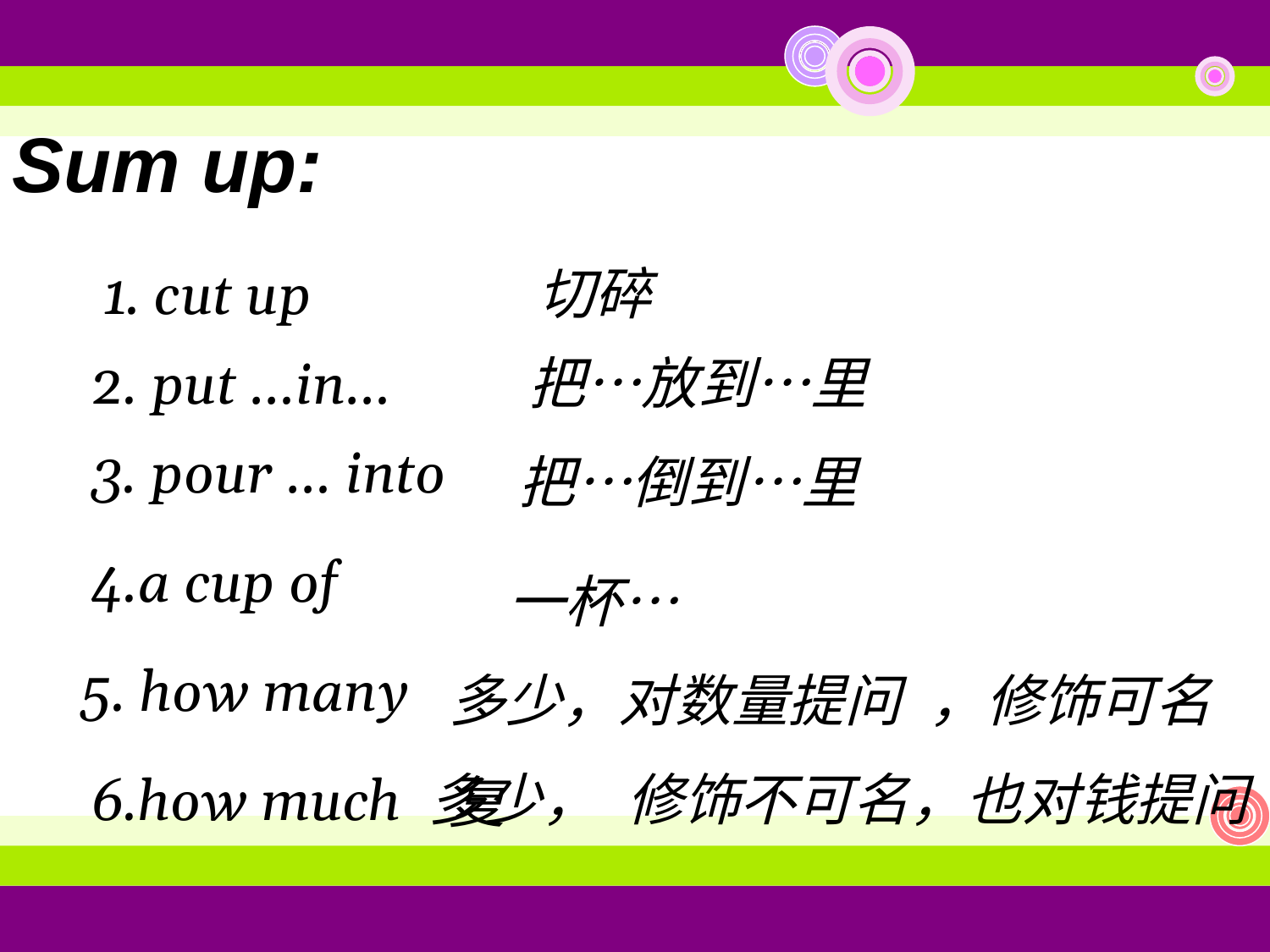

Sum up:
1. cut up
切碎
2. put …in…
把…放到…里
3. pour … into
把…倒到…里
4.a cup of
一杯…
5. how many
多少，对数量提问 ，修饰可名复
6.how much
多少， 修饰不可名，也对钱提问